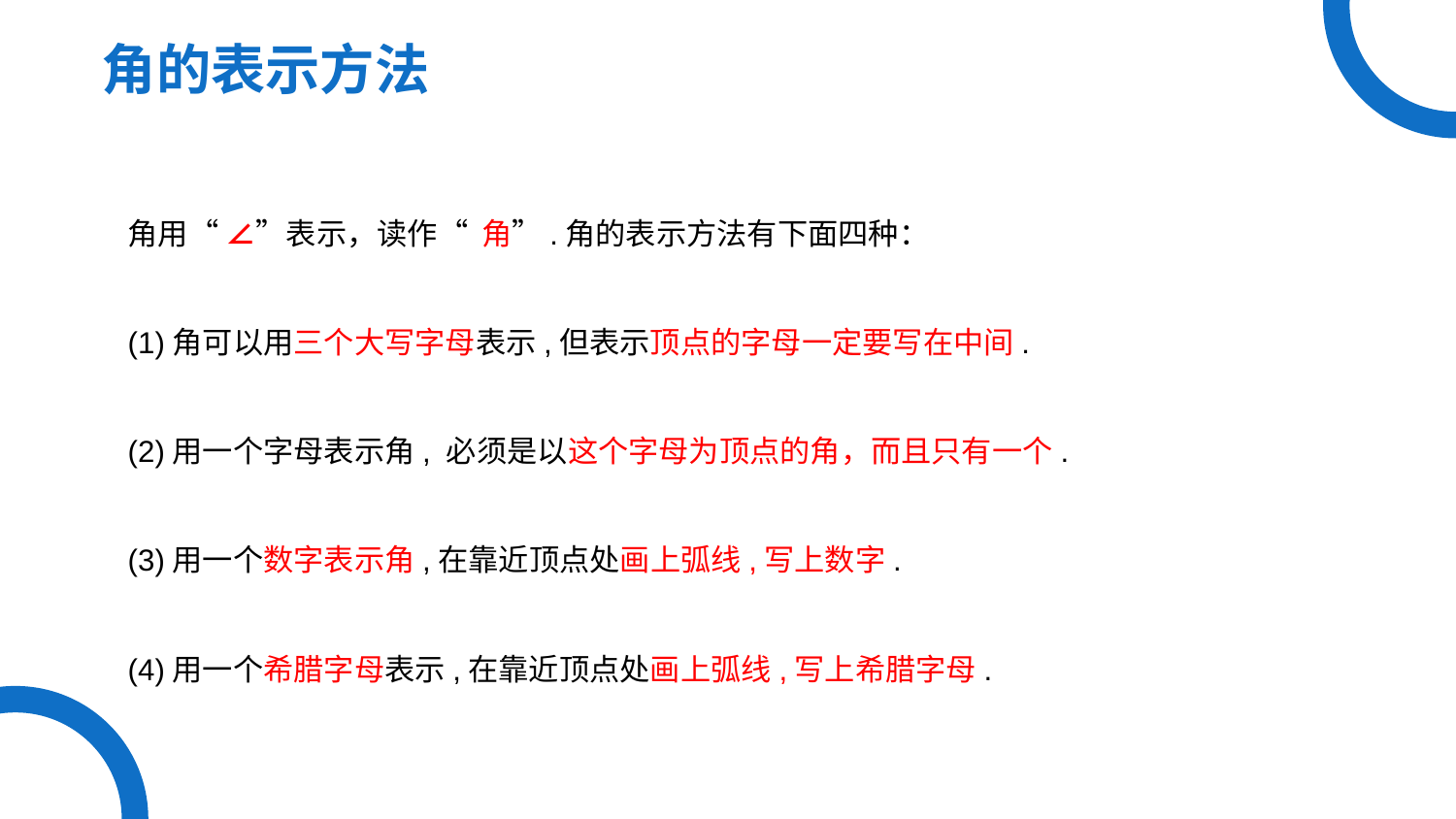

角的表示方法
角用“ ∠”表示，读作“  角”.角的表示方法有下面四种：
(1)角可以用三个大写字母表示,但表示顶点的字母一定要写在中间.
(2)用一个字母表示角, 必须是以这个字母为顶点的角，而且只有一个.
(3)用一个数字表示角,在靠近顶点处画上弧线,写上数字.
(4)用一个希腊字母表示,在靠近顶点处画上弧线,写上希腊字母.